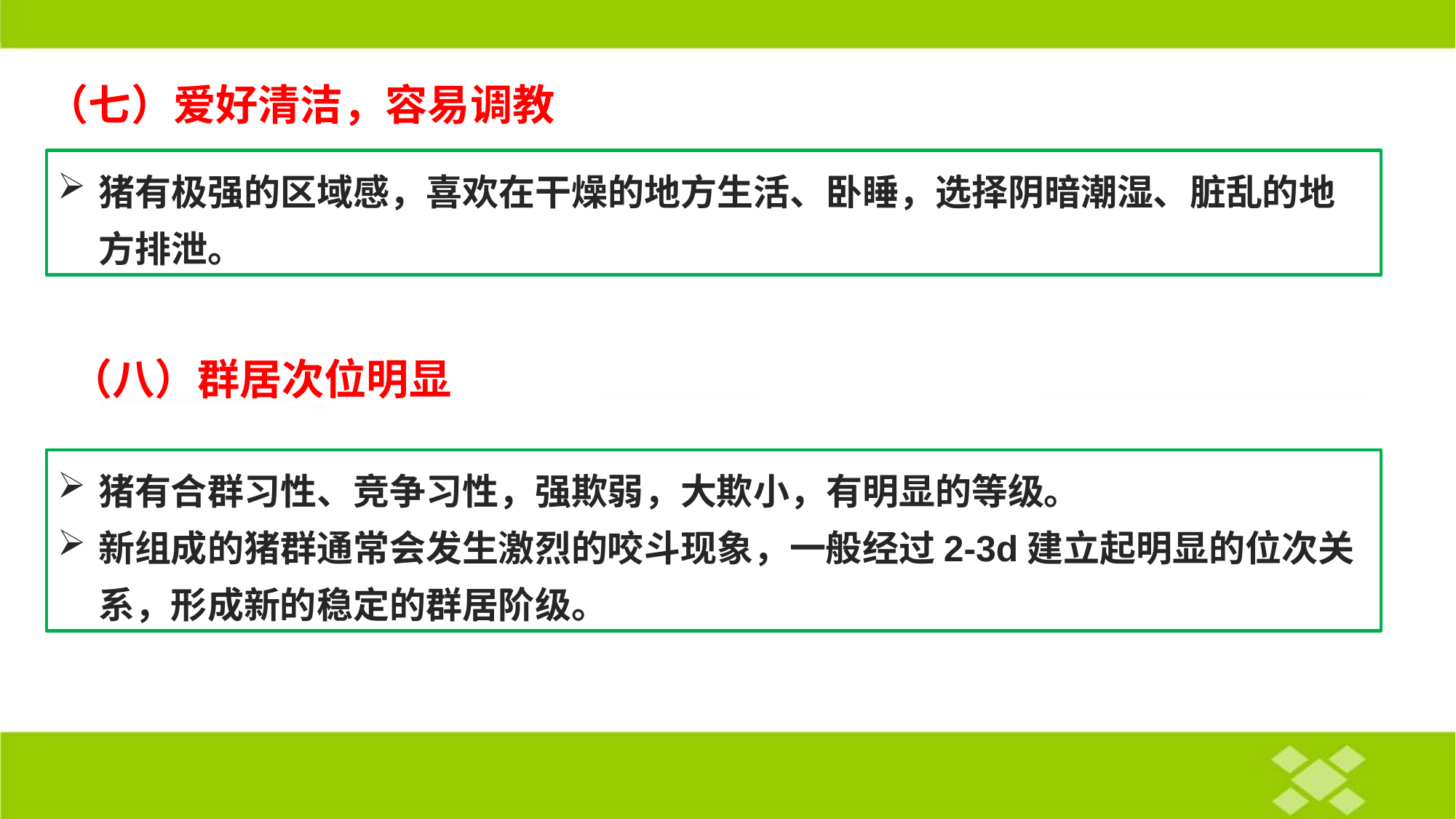

（七）爱好清洁，容易调教
猪有极强的区域感，喜欢在干燥的地方生活、卧睡，选择阴暗潮湿、脏乱的地方排泄。
（八）群居次位明显
猪有合群习性、竞争习性，强欺弱，大欺小，有明显的等级。
新组成的猪群通常会发生激烈的咬斗现象，一般经过2-3d建立起明显的位次关系，形成新的稳定的群居阶级。